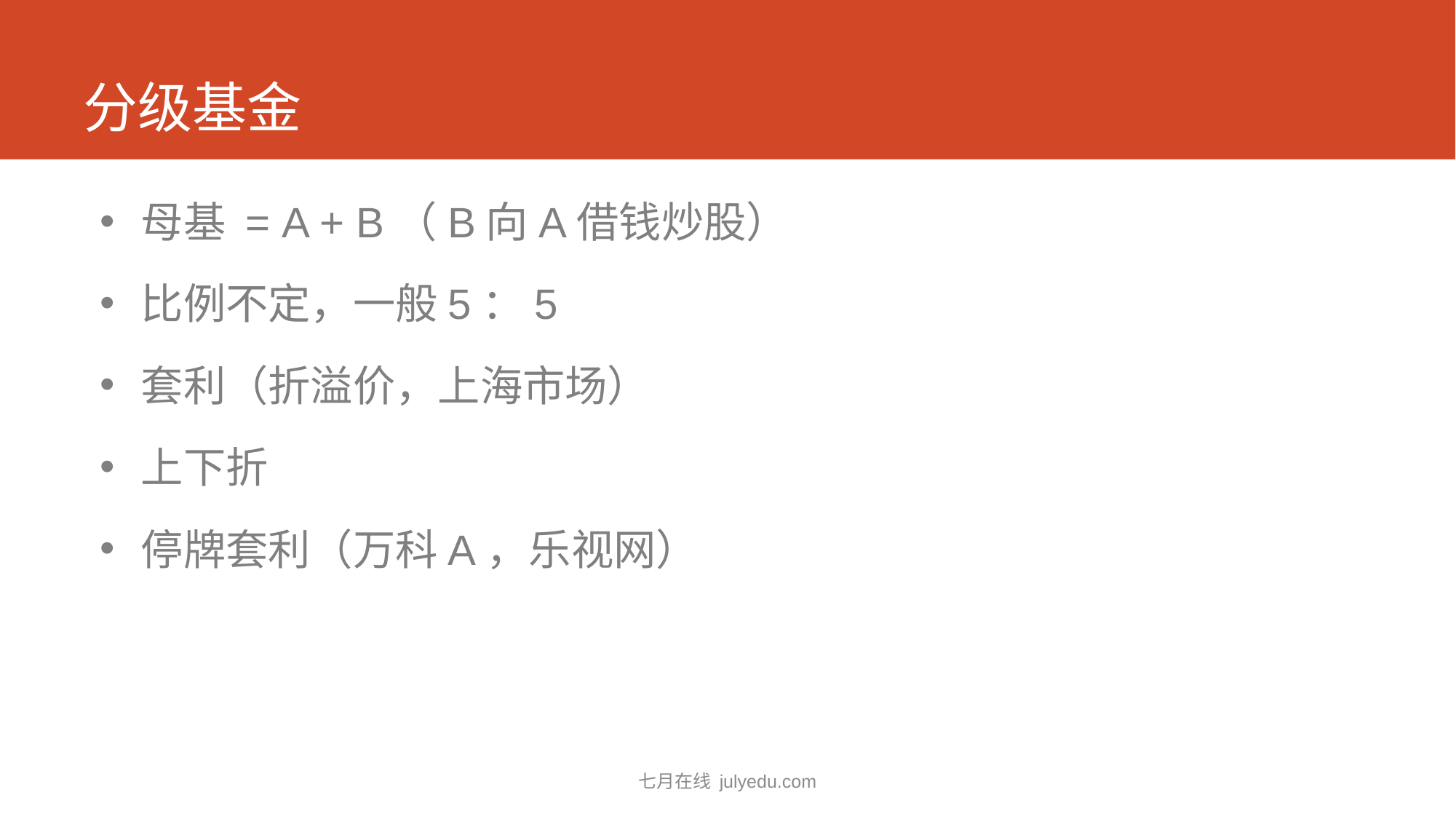

# 分级基金
母基 = A + B（B向A借钱炒股）
比例不定，一般5：5
套利（折溢价，上海市场）
上下折
停牌套利（万科A，乐视网）

七月在线 julyedu.com